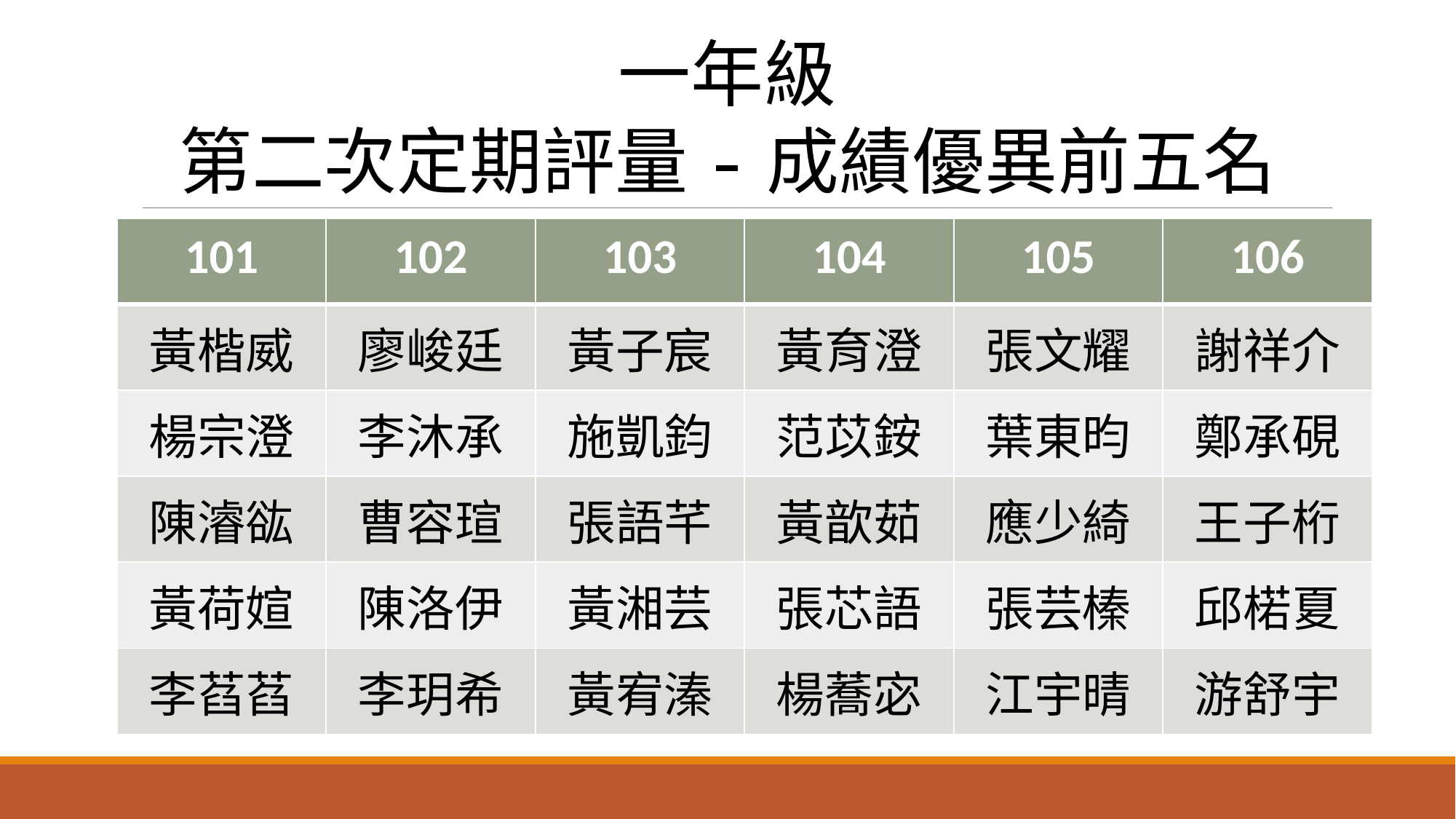

一年級
第二次定期評量-成績優異前五名
| 101 | 102 | 103 | 104 | 105 | 106 |
| --- | --- | --- | --- | --- | --- |
| 黃楷威 | 廖峻廷 | 黃子宸 | 黃育澄 | 張文耀 | 謝祥介 |
| 楊宗澄 | 李沐承 | 施凱鈞 | 范苡銨 | 葉東昀 | 鄭承硯 |
| 陳濬谹 | 曹容瑄 | 張語芊 | 黃歆茹 | 應少綺 | 王子桁 |
| 黃荷媗 | 陳洛伊 | 黃湘芸 | 張芯語 | 張芸榛 | 邱楉夏 |
| 李萏萏 | 李玥希 | 黃宥溱 | 楊蕎宓 | 江宇晴 | 游舒宇 |